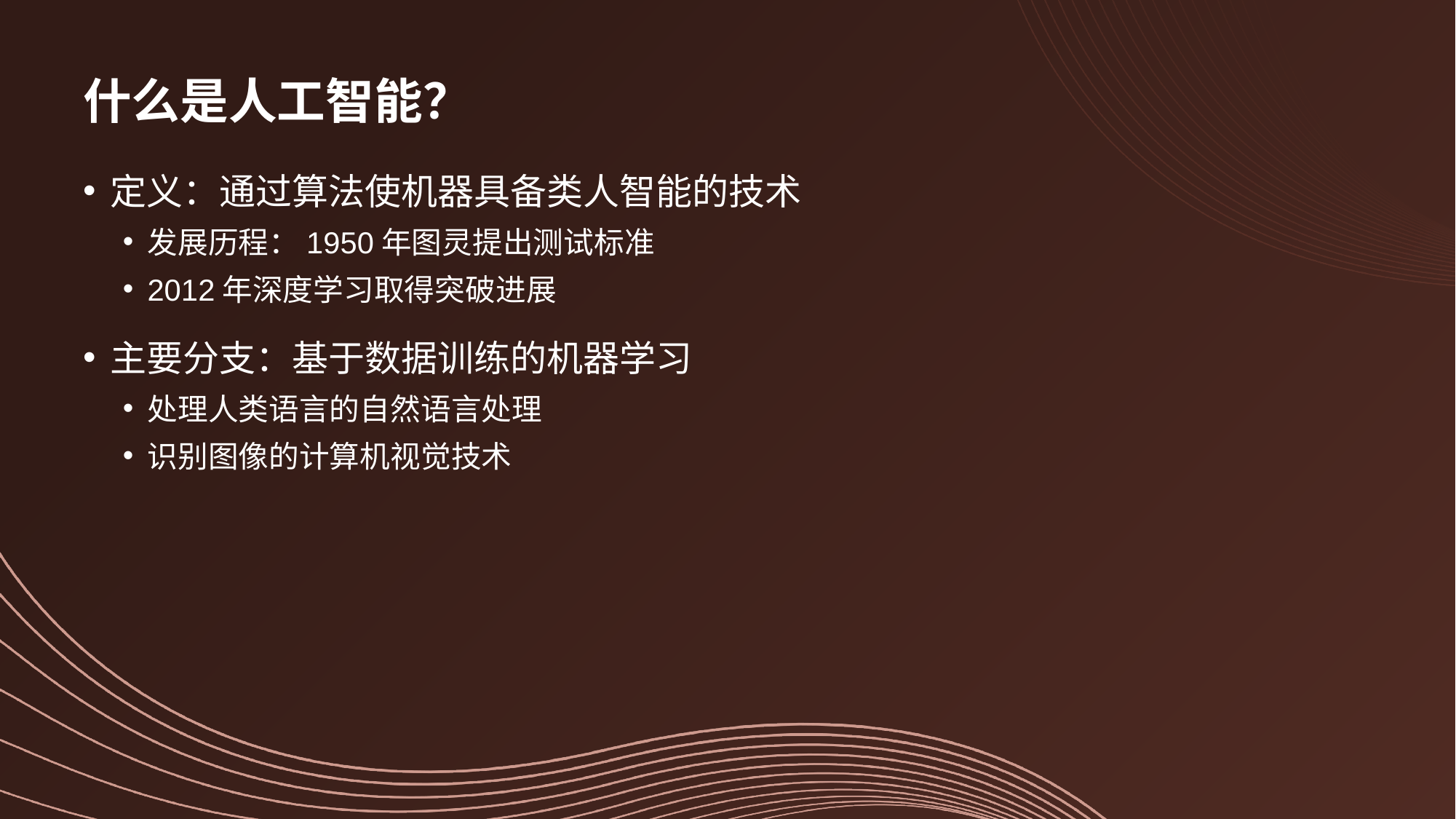

# 什么是人工智能？
定义：通过算法使机器具备类人智能的技术
发展历程：1950年图灵提出测试标准
2012年深度学习取得突破进展
主要分支：基于数据训练的机器学习
处理人类语言的自然语言处理
识别图像的计算机视觉技术